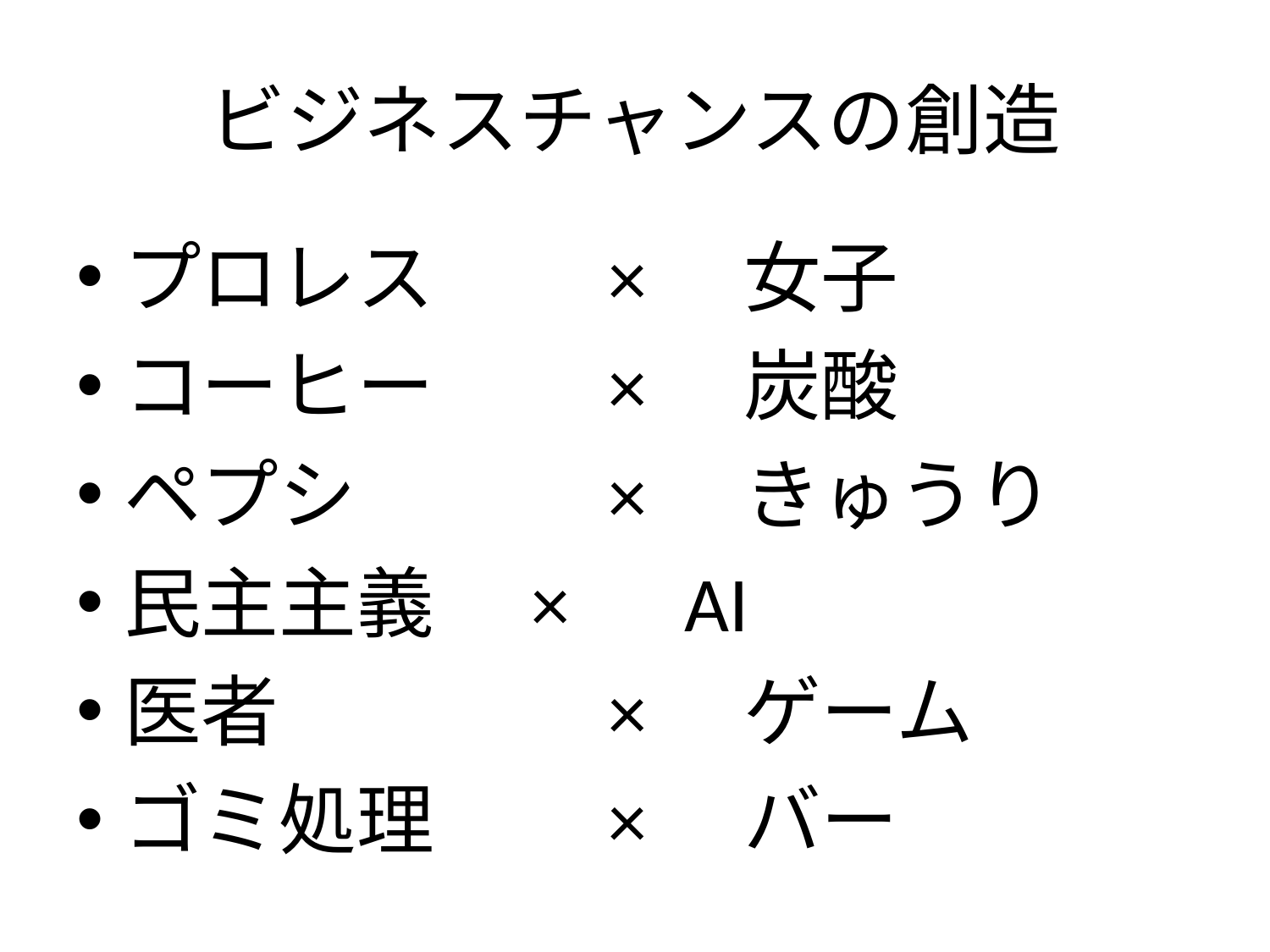

# ビジネスチャンスの創造
プロレス　　×　女子
コーヒー　　×　炭酸
ペプシ　　　×　きゅうり
民主主義　×　AI
医者　　　　×　ゲーム
ゴミ処理　　×　バー